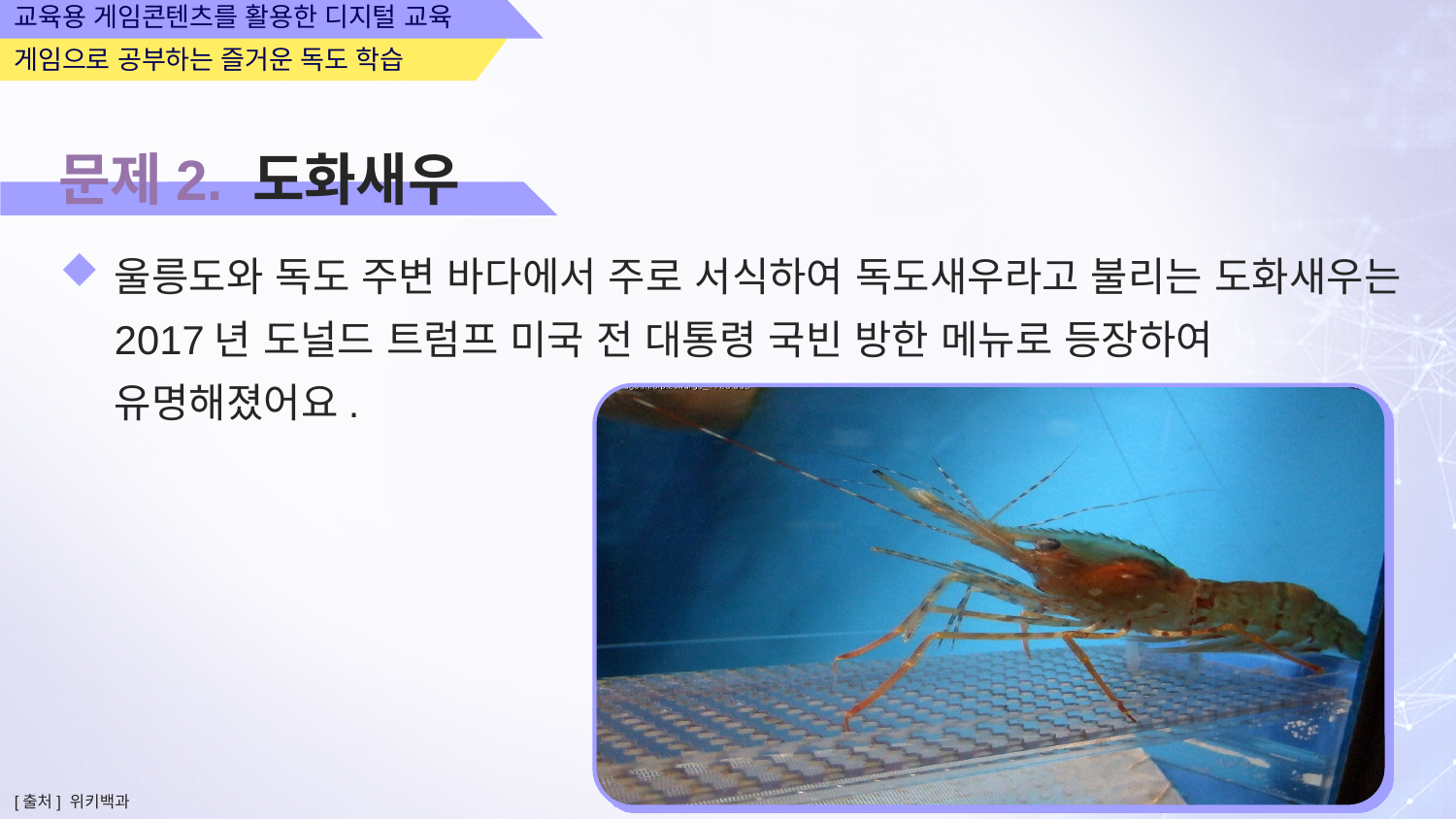

문제2. 도화새우

울릉도와 독도 주변 바다에서 주로 서식하여 독도새우라고 불리는 도화새우는 2017년 도널드 트럼프 미국 전 대통령 국빈 방한 메뉴로 등장하여 유명해졌어요.

[출처] 위키백과